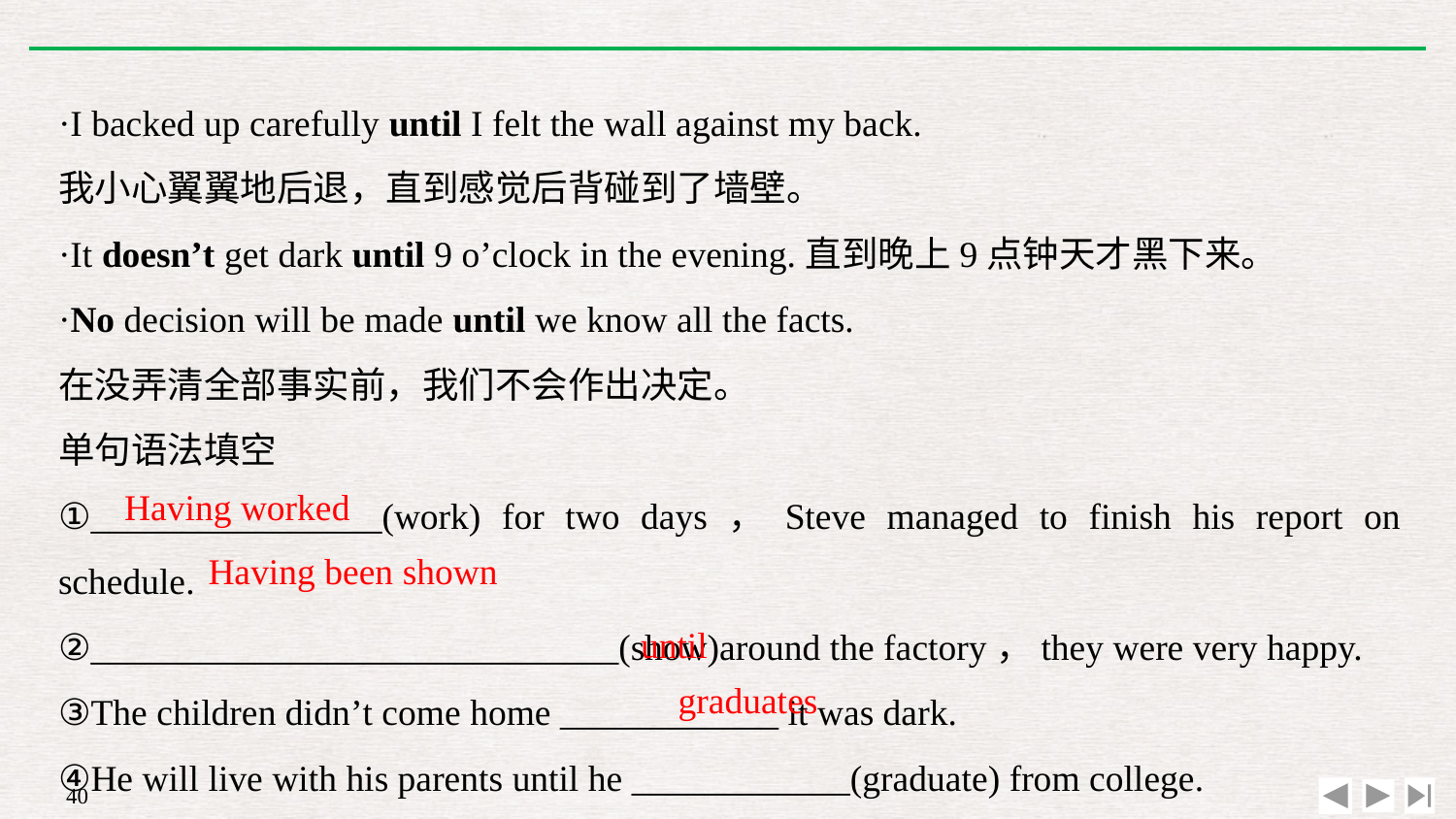

·I backed up carefully until I felt the wall against my back.
我小心翼翼地后退，直到感觉后背碰到了墙壁。
·It doesn’t get dark until 9 o’clock in the evening.直到晚上9点钟天才黑下来。
·No decision will be made until we know all the facts.
在没弄清全部事实前，我们不会作出决定。
单句语法填空
①________________(work) for two days，Steve managed to finish his report on schedule.
②_____________________________(show)around the factory，they were very happy.
③The children didn’t come home ____________ it was dark.
④He will live with his parents until he ____________(graduate) from college.
Having worked
Having been shown
until
graduates